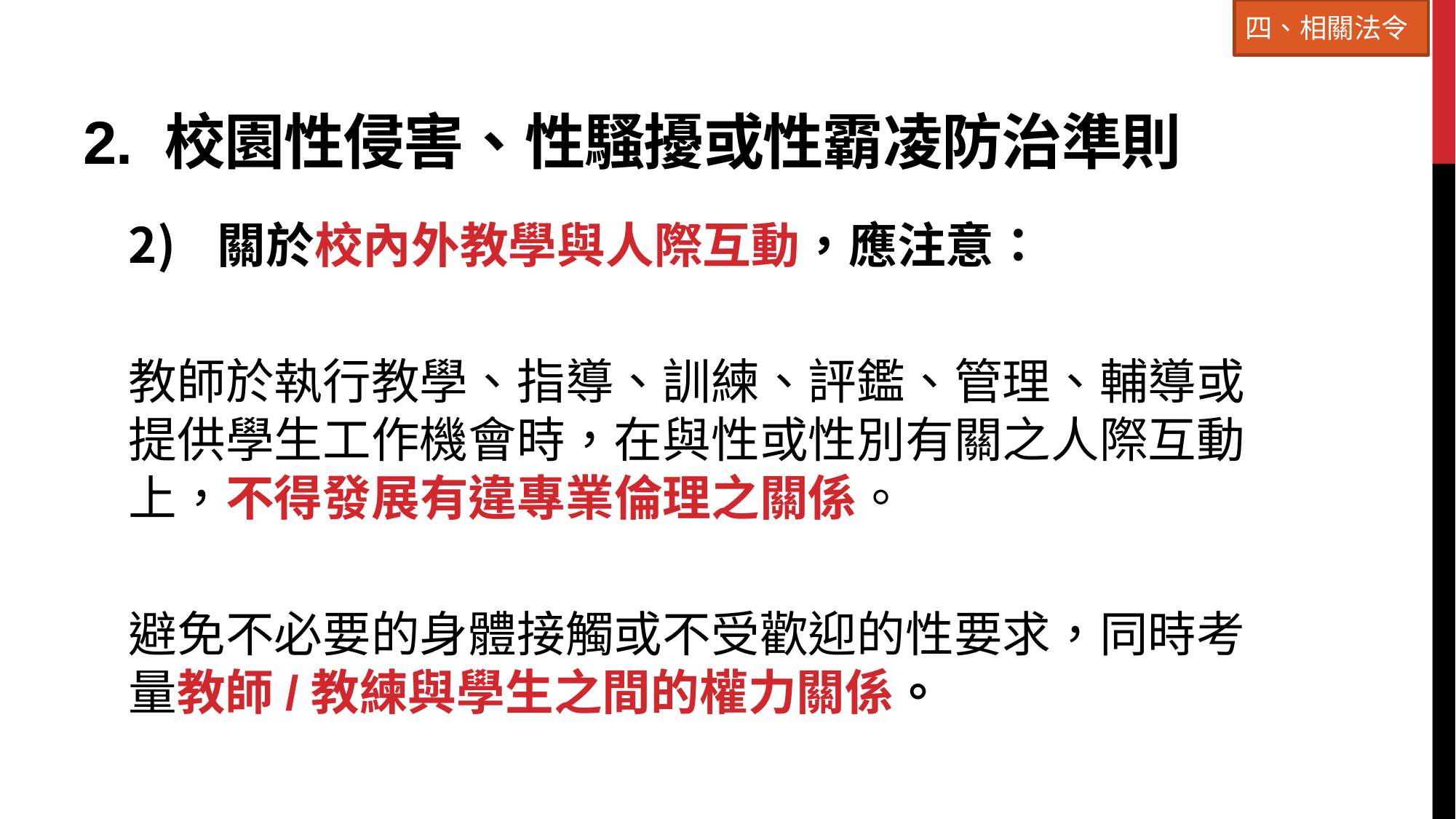

四、相關法令
# 2. 校園性侵害、性騷擾或性霸凌防治準則
關於校內外教學與人際互動，應注意：

教師於執行教學、指導、訓練、評鑑、管理、輔導或提供學生工作機會時，在與性或性別有關之人際互動上，不得發展有違專業倫理之關係。

避免不必要的身體接觸或不受歡迎的性要求，同時考量教師/教練與學生之間的權力關係。